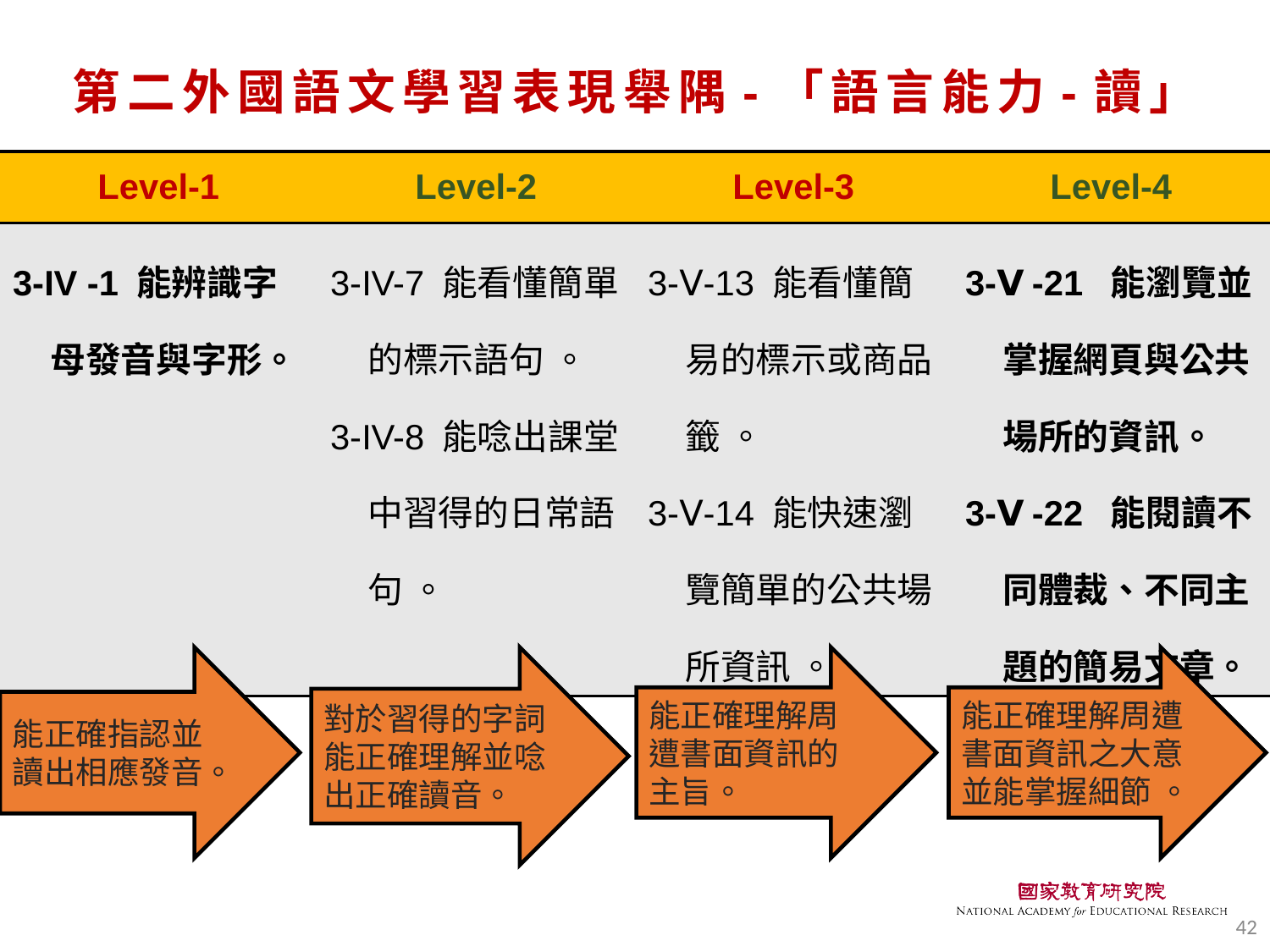

# 第二外國語文學習表現舉隅-「語言能力-讀」
| Level-1 | Level-2 | Level-3 | Level-4 |
| --- | --- | --- | --- |
| 3-IV -1 能辨識字 母發音與字形。 | 3-IV-7 能看懂簡單的標示語句 。 3-IV-8 能唸出課堂中習得的日常語句 。 | 3-Ⅴ-13 能看懂簡易的標示或商品籤 。 3-Ⅴ-14 能快速瀏覽簡單的公共場所資訊 。 | 3-Ⅴ-21 能瀏覽並掌握網頁與公共場所的資訊。 3-Ⅴ-22 能閱讀不同體裁、不同主題的簡易文章。 |
對於習得的字詞能正確理解並唸出正確讀音。
能正確指認並讀出相應發音。
能正確理解周遭書面資訊的主旨。
能正確理解周遭書面資訊之大意並能掌握細節 。
42